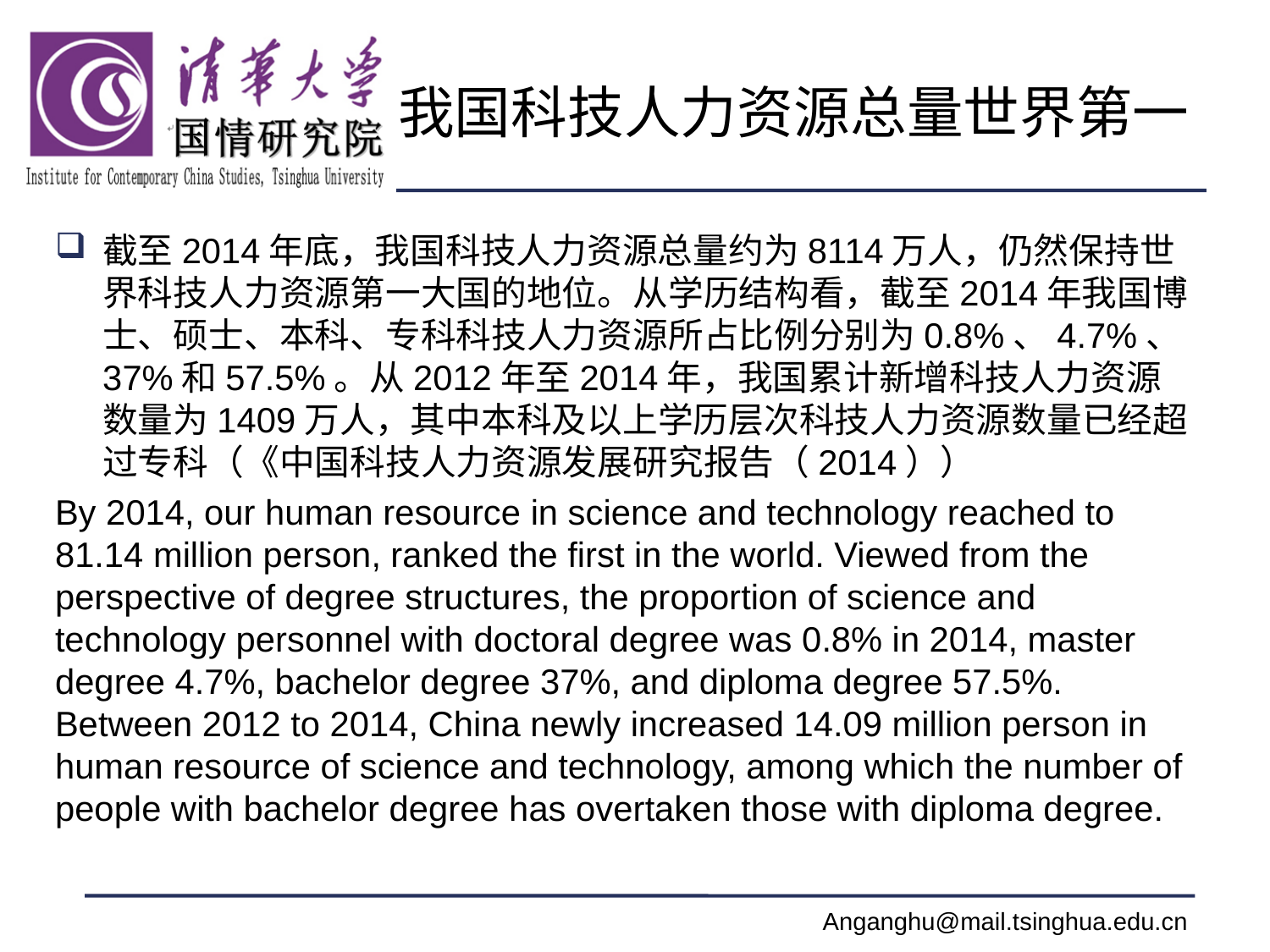

# 我国科技人力资源总量世界第一
截至2014年底，我国科技人力资源总量约为8114万人，仍然保持世界科技人力资源第一大国的地位。从学历结构看，截至2014年我国博士、硕士、本科、专科科技人力资源所占比例分别为0.8%、4.7%、37%和57.5%。从2012年至2014年，我国累计新增科技人力资源数量为1409万人，其中本科及以上学历层次科技人力资源数量已经超过专科（《中国科技人力资源发展研究报告（2014））
By 2014, our human resource in science and technology reached to 81.14 million person, ranked the first in the world. Viewed from the perspective of degree structures, the proportion of science and technology personnel with doctoral degree was 0.8% in 2014, master degree 4.7%, bachelor degree 37%, and diploma degree 57.5%. Between 2012 to 2014, China newly increased 14.09 million person in human resource of science and technology, among which the number of people with bachelor degree has overtaken those with diploma degree.